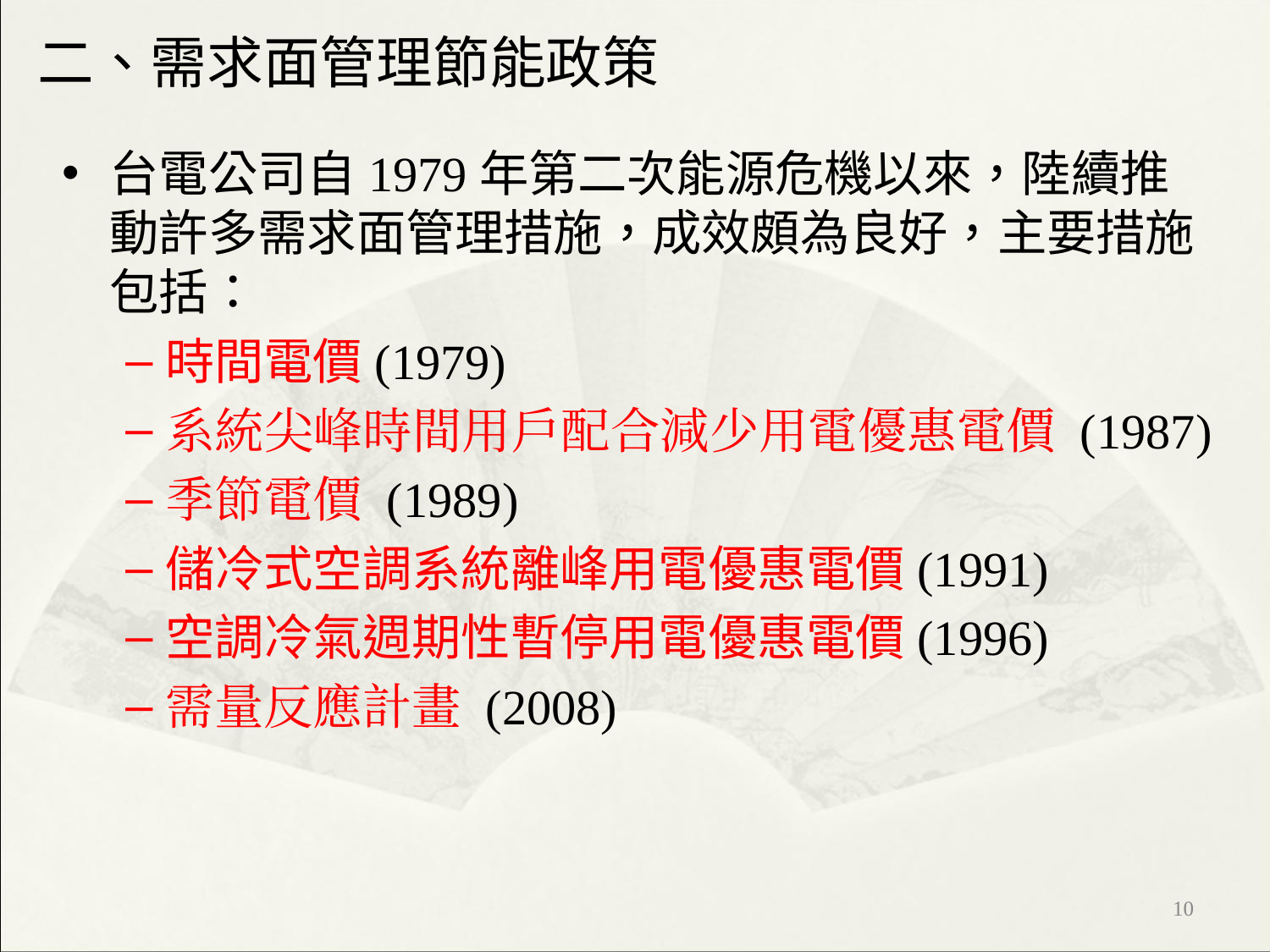

# 二、需求面管理節能政策
台電公司自1979年第二次能源危機以來，陸續推動許多需求面管理措施，成效頗為良好，主要措施包括：
時間電價(1979)
系統尖峰時間用戶配合減少用電優惠電價 (1987)
季節電價 (1989)
儲冷式空調系統離峰用電優惠電價(1991)
空調冷氣週期性暫停用電優惠電價(1996)
需量反應計畫 (2008)

10